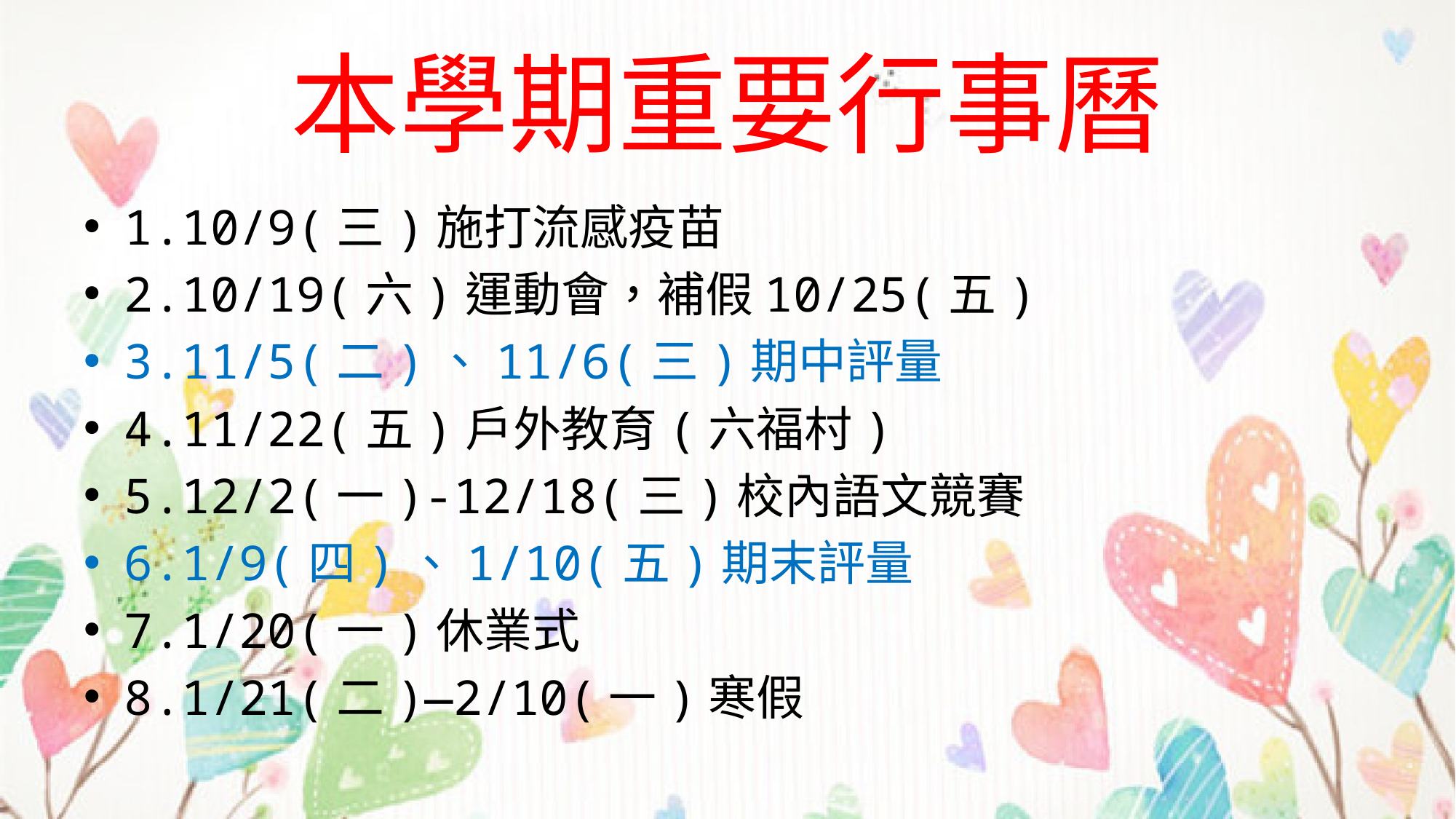

# 本學期重要行事曆
1.10/9(三)施打流感疫苗
2.10/19(六)運動會，補假10/25(五)
3.11/5(二)、11/6(三)期中評量
4.11/22(五)戶外教育(六福村)
5.12/2(一)-12/18(三)校內語文競賽
6.1/9(四)、1/10(五)期末評量
7.1/20(一)休業式
8.1/21(二)—2/10(一)寒假